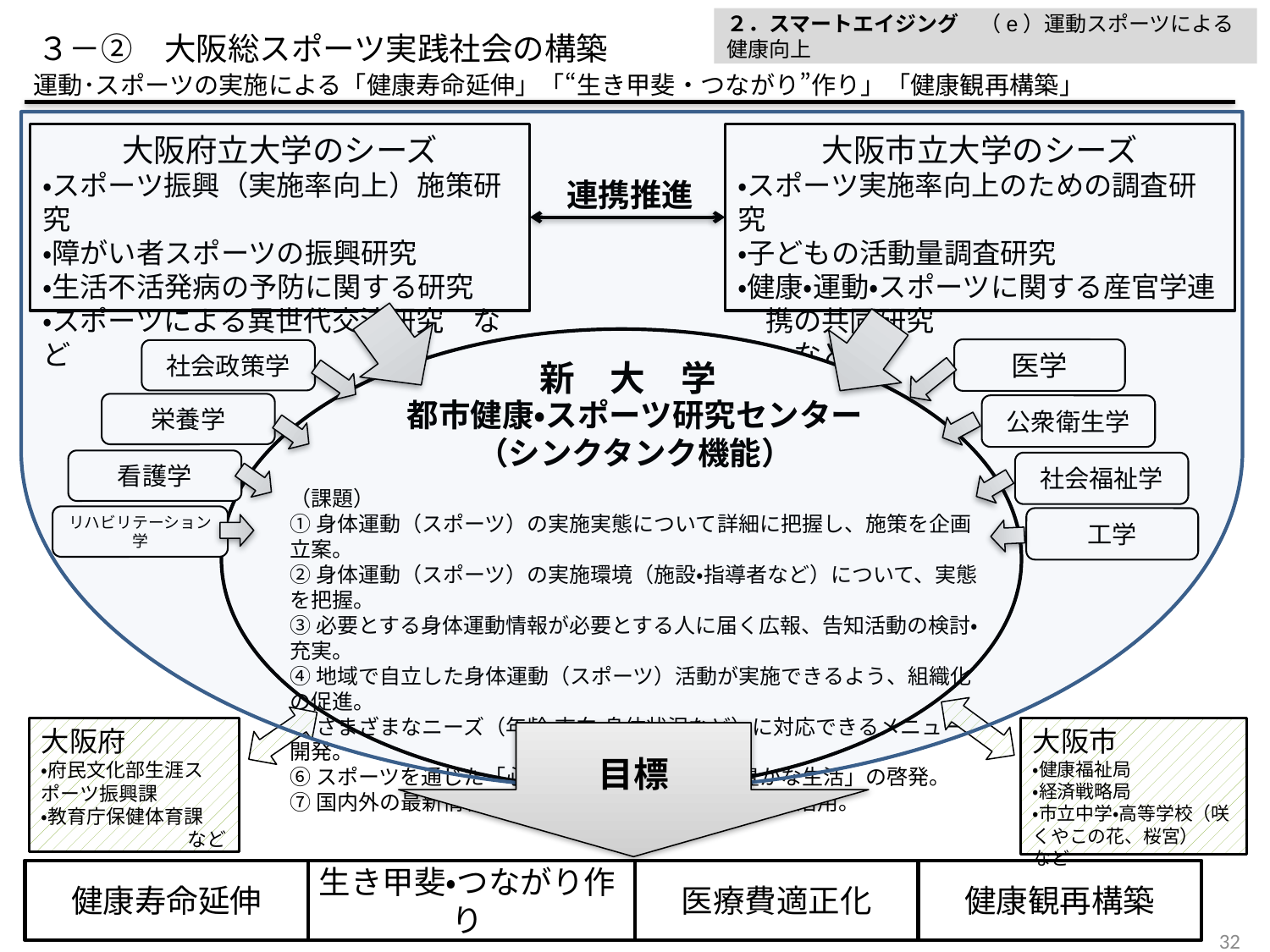

２．スマートエイジング　（e）運動スポーツによる健康向上
３－②　大阪総スポーツ実践社会の構築
運動･スポーツの実施による「健康寿命延伸」「“生き甲斐・つながり”作り」「健康観再構築」
大阪府立大学のシーズ
・スポーツ振興（実施率向上）施策研究
・障がい者スポーツの振興研究
・生活不活発病の予防に関する研究
・スポーツによる異世代交流研究　など

大阪市立大学のシーズ
・スポーツ実施率向上のための調査研究
・子どもの活動量調査研究
・健康・運動・スポーツに関する産官学連
　携の共同研究　　　　　　　　　　　　など
連携推進

医学
社会政策学
新　大　学

都市健康・スポーツ研究センター
（シンクタンク機能）
栄養学
公衆衛生学

看護学
社会福祉学

（課題）
①身体運動（スポーツ）の実施実態について詳細に把握し、施策を企画立案。
②身体運動（スポーツ）の実施環境（施設・指導者など）について、実態を把握。
③必要とする身体運動情報が必要とする人に届く広報、告知活動の検討・充実。
④地域で自立した身体運動（スポーツ）活動が実施できるよう、組織化の促進。
⑤さまざまなニーズ（年齢・志向・身体状況など）に対応できるメニューの開発。
⑥スポーツを通じた「心身ともに健康的で真に豊かな生活」の啓発。
⑦国内外の最新情報・成功事例を収集し、研究・企画に活用。
リハビリテーション学
工学

大阪市
・健康福祉局
・経済戦略局
・市立中学・高等学校（咲くやこの花、桜宮） 　  など
大阪府
・府民文化部生涯スポーツ振興課
・教育庁保健体育課
など
目標
健康寿命延伸
生き甲斐・つながり作り
医療費適正化
健康観再構築
32